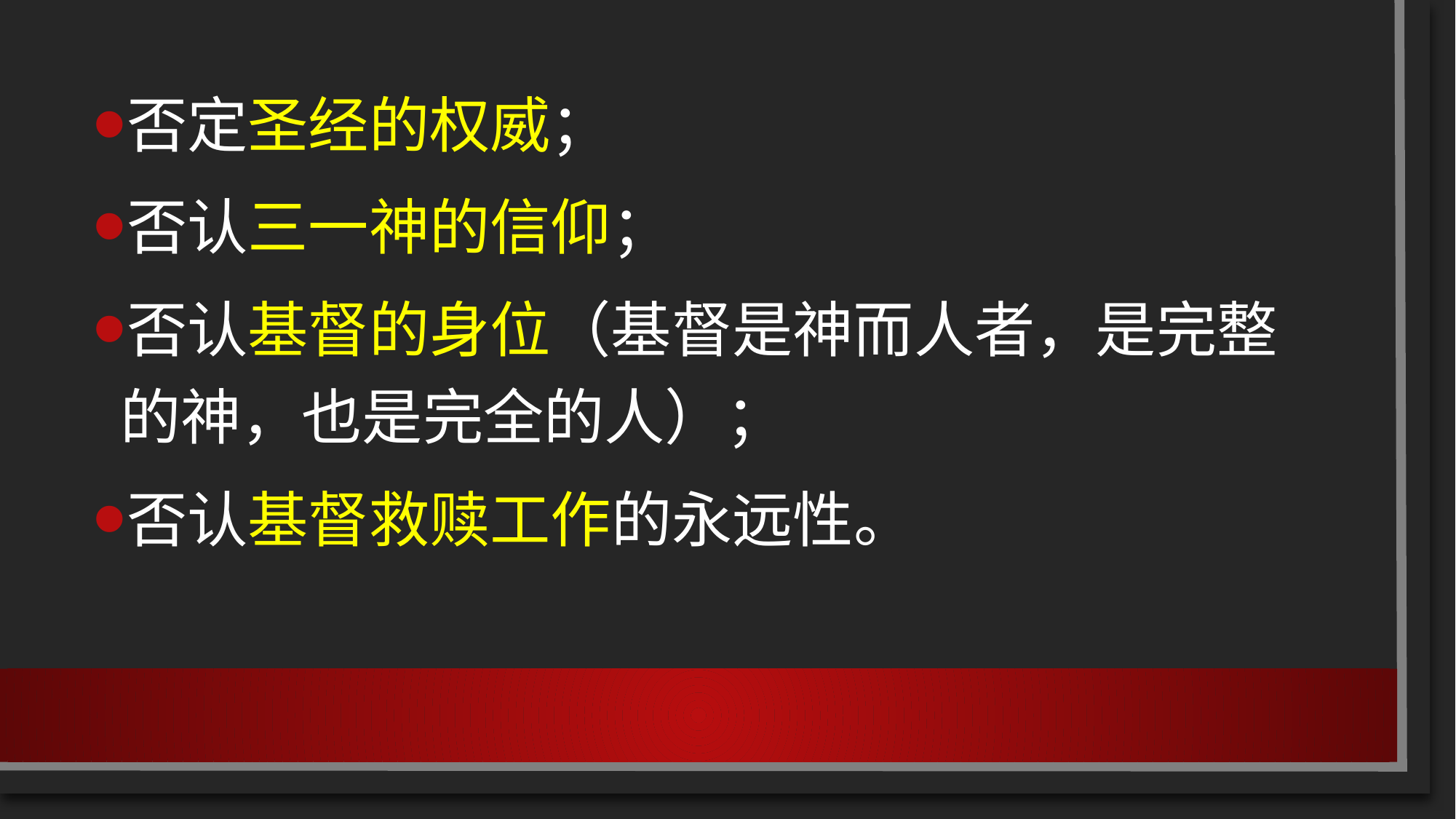

否定圣经的权威；
否认三一神的信仰；
否认基督的身位（基督是神而人者，是完整的神，也是完全的人）；
否认基督救赎工作的永远性。